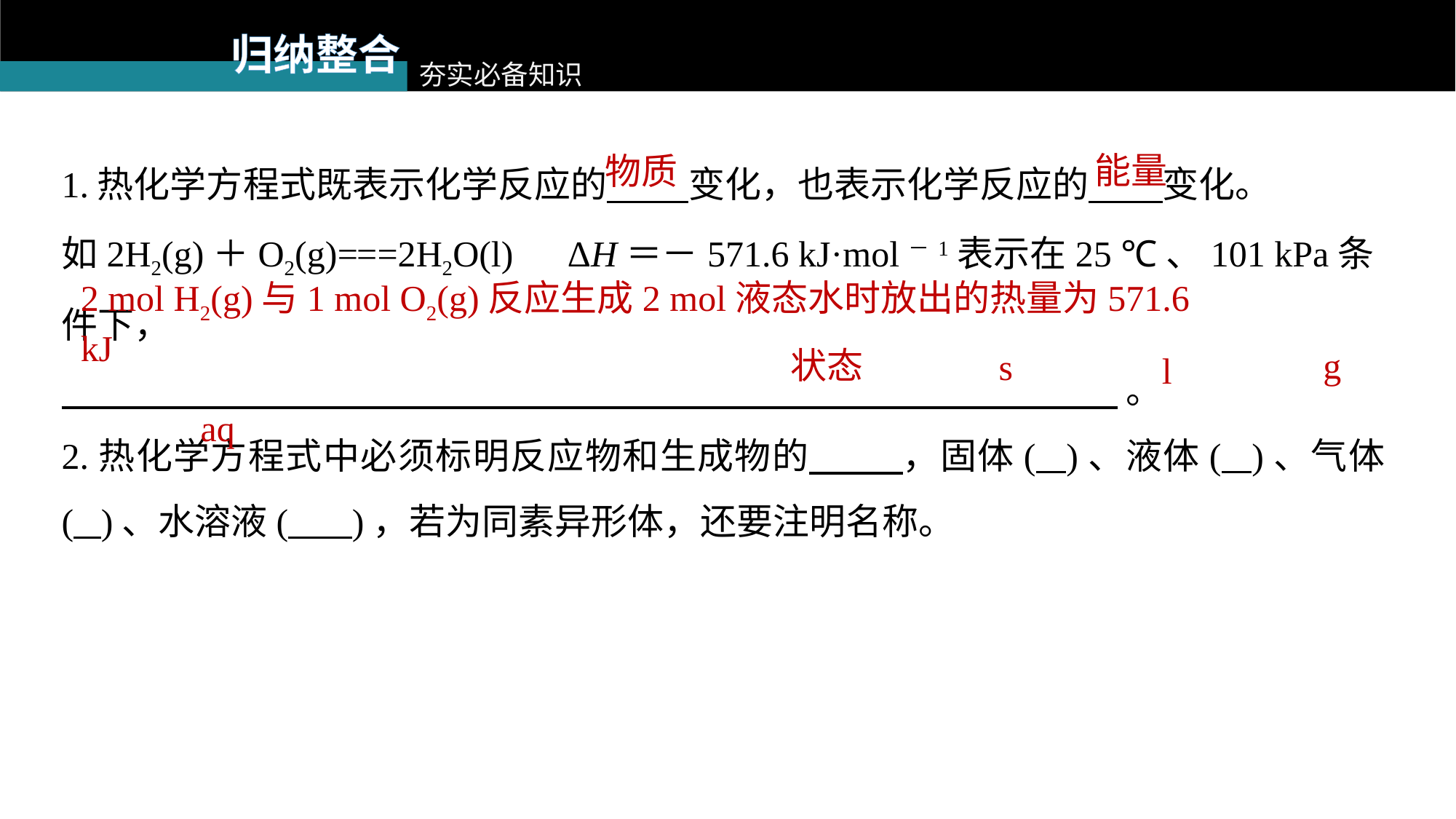

归纳整合
夯实必备知识

1.热化学方程式既表示化学反应的          变化，也表示化学反应的         变化。
如2H2(g)＋O2(g)===2H2O(l)　ΔH＝－571.6 kJ·mol－1表示在25 ℃、101 kPa条件下，
                                                                                                                                 。
2.热化学方程式中必须标明反应物和生成物的          ，固体(   )、液体(   )、气体(   )、水溶液(       )，若为同素异形体，还要注明名称。
能量
物质
2 mol H2(g)与1 mol O2(g)反应生成2 mol液态水时放出的热量为571.6 kJ
状态
g
s
l
aq